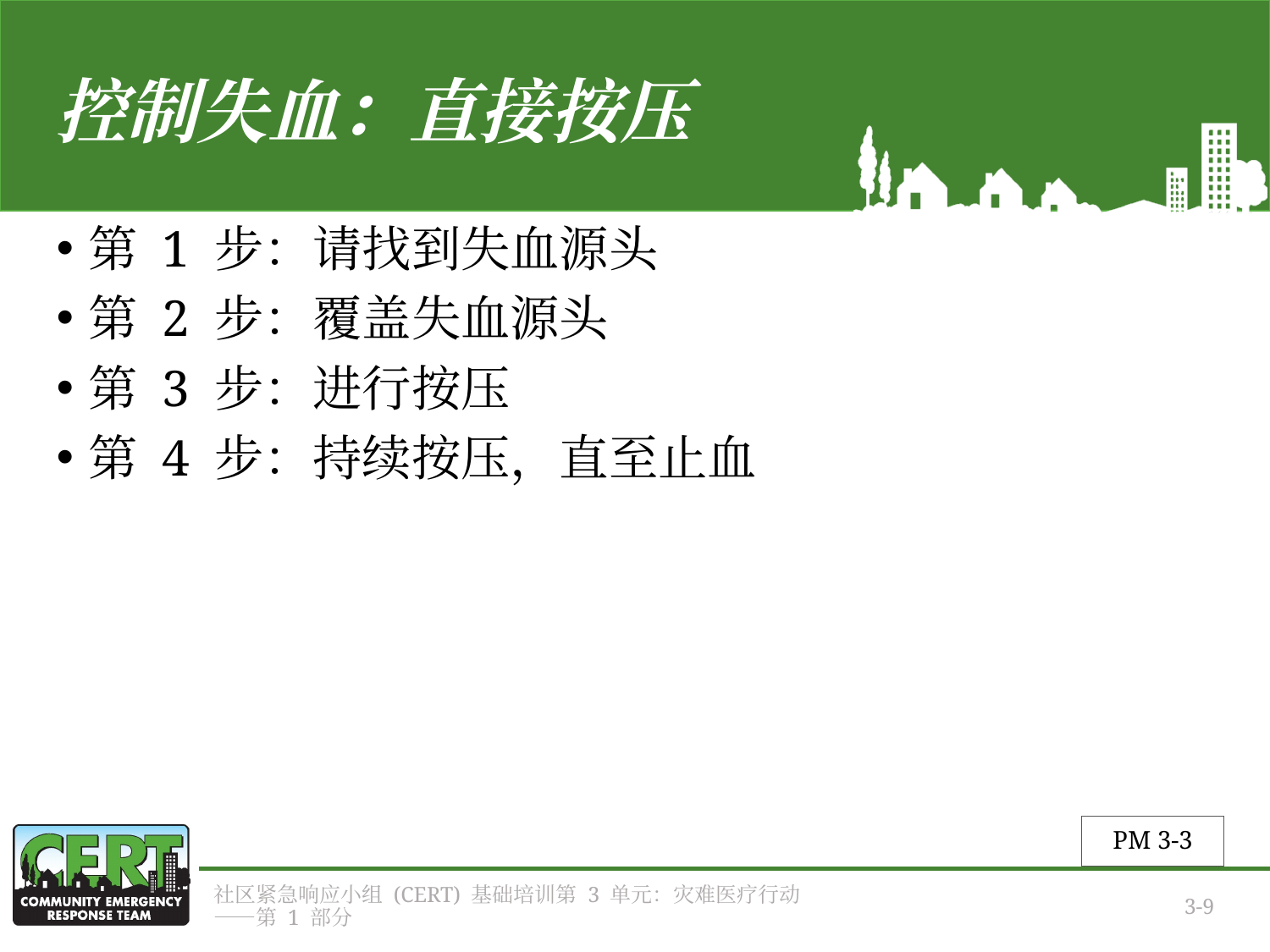

# 控制失血：直接按压
第 1 步：请找到失血源头
第 2 步：覆盖失血源头
第 3 步：进行按压
第 4 步：持续按压，直至止血
PM 3-3
社区紧急响应小组 (CERT) 基础培训第 3 单元：灾难医疗行动——第 1 部分
3-9